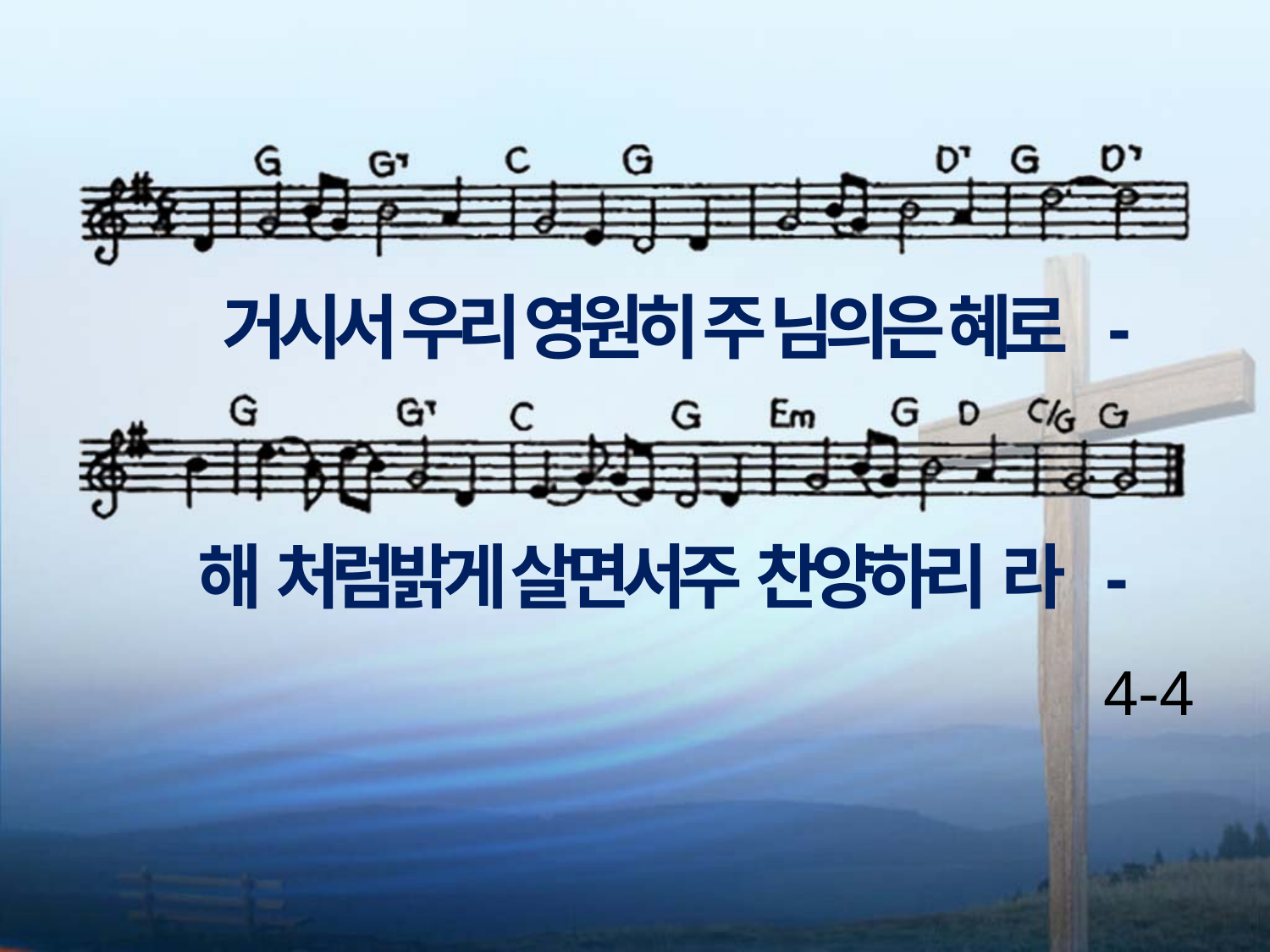

거시서 우리 영원히 주 님의은 혜로  -
해  처럼밝게 살면서주  찬양하리  라  -
4-4